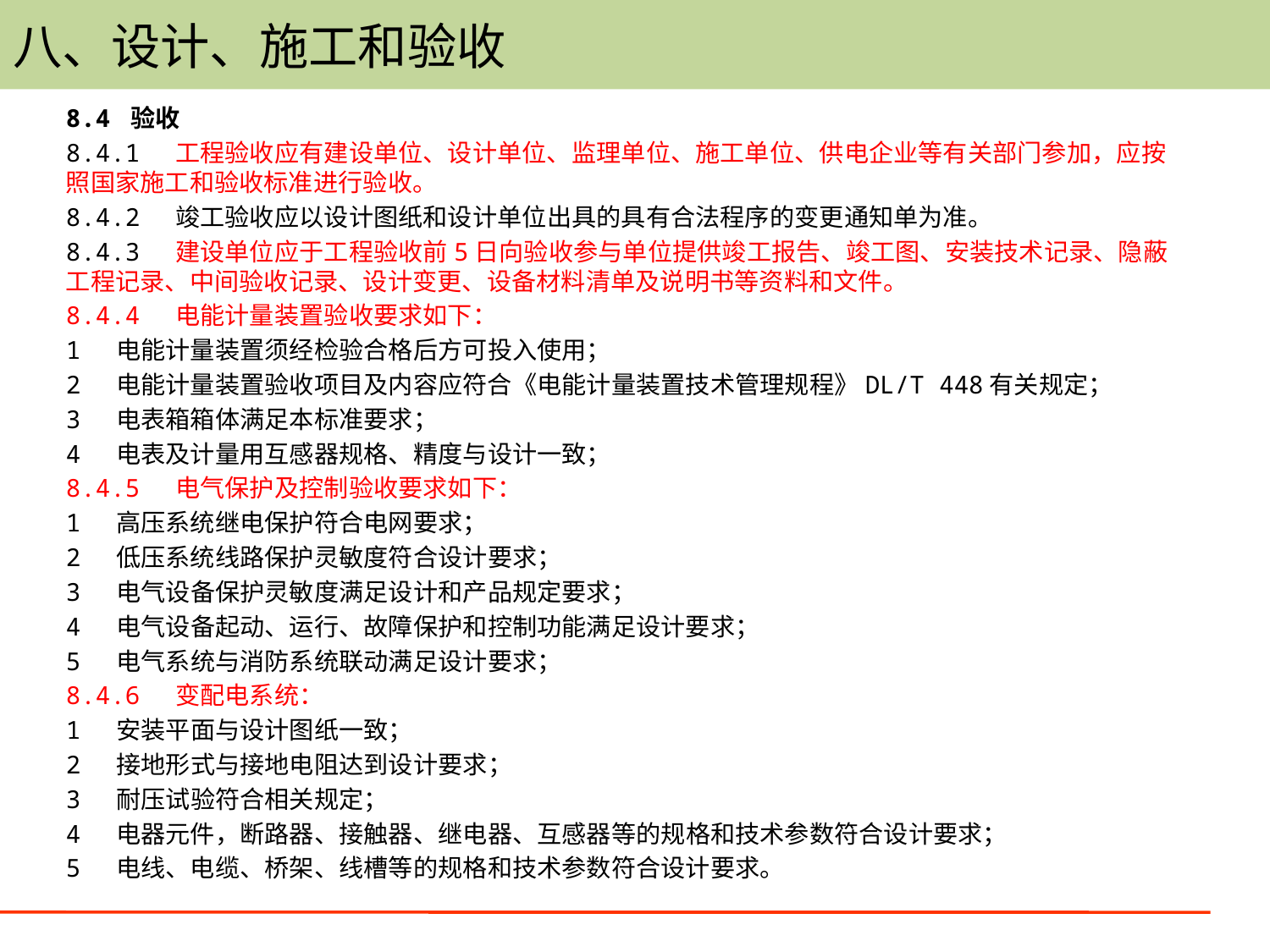

# 八、设计、施工和验收
8.4 验收
8.4.1  工程验收应有建设单位、设计单位、监理单位、施工单位、供电企业等有关部门参加，应按照国家施工和验收标准进行验收。
8.4.2  竣工验收应以设计图纸和设计单位出具的具有合法程序的变更通知单为准。
8.4.3  建设单位应于工程验收前5日向验收参与单位提供竣工报告、竣工图、安装技术记录、隐蔽工程记录、中间验收记录、设计变更、设备材料清单及说明书等资料和文件。
8.4.4  电能计量装置验收要求如下：
1  电能计量装置须经检验合格后方可投入使用；
2  电能计量装置验收项目及内容应符合《电能计量装置技术管理规程》DL/T 448有关规定；
3  电表箱箱体满足本标准要求；
4  电表及计量用互感器规格、精度与设计一致；
8.4.5  电气保护及控制验收要求如下：
1  高压系统继电保护符合电网要求；
2  低压系统线路保护灵敏度符合设计要求；
3  电气设备保护灵敏度满足设计和产品规定要求；
4  电气设备起动、运行、故障保护和控制功能满足设计要求；
5  电气系统与消防系统联动满足设计要求；
8.4.6  变配电系统：
1  安装平面与设计图纸一致；
2  接地形式与接地电阻达到设计要求；
3  耐压试验符合相关规定；
4  电器元件，断路器、接触器、继电器、互感器等的规格和技术参数符合设计要求；
5  电线、电缆、桥架、线槽等的规格和技术参数符合设计要求。